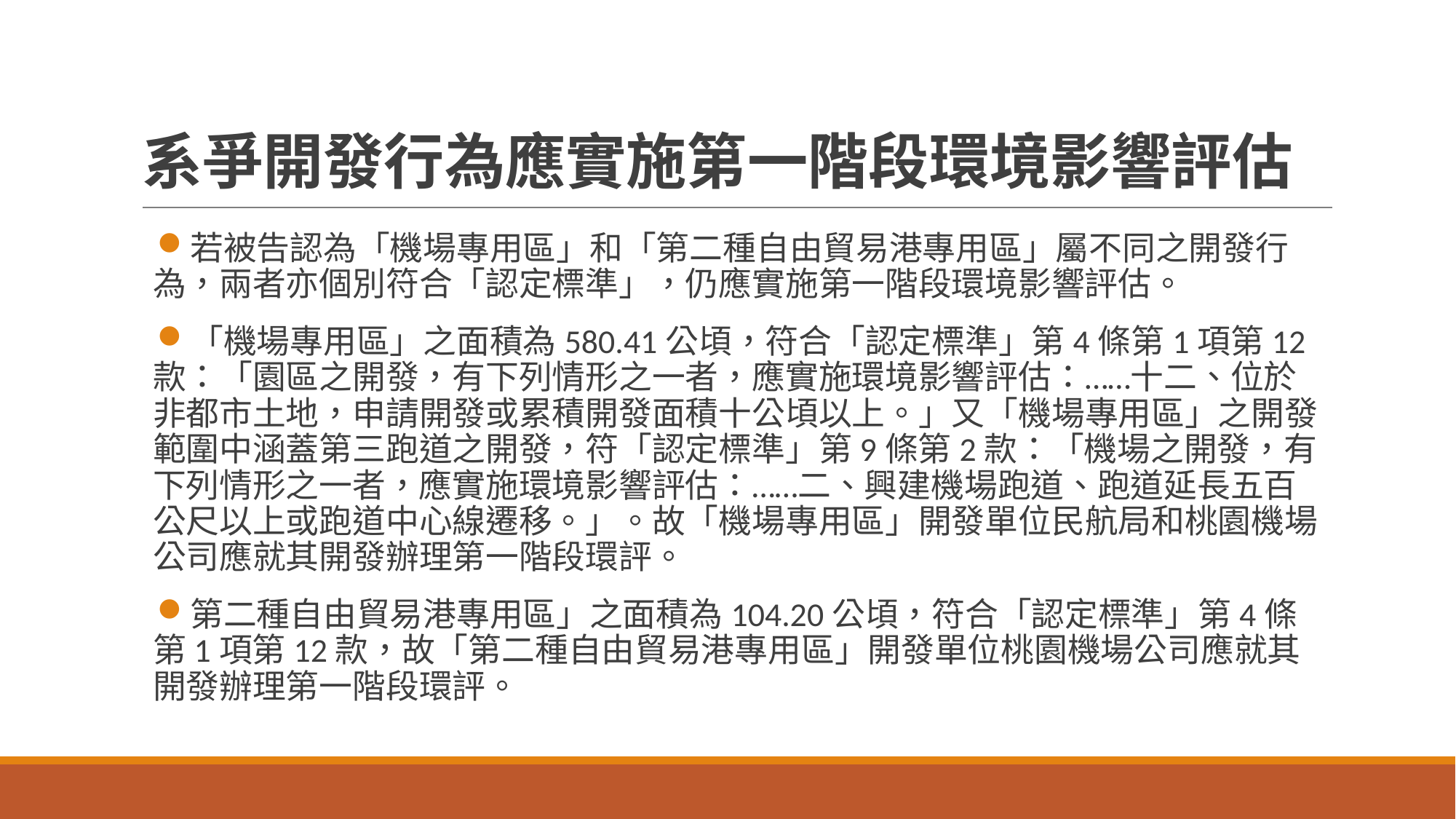

# 系爭開發行為應實施第一階段環境影響評估
若被告認為「機場專用區」和「第二種自由貿易港專用區」屬不同之開發行為，兩者亦個別符合「認定標準」，仍應實施第一階段環境影響評估。
「機場專用區」之面積為580.41公頃，符合「認定標準」第4條第1項第12款：「園區之開發，有下列情形之一者，應實施環境影響評估：……十二、位於非都市土地，申請開發或累積開發面積十公頃以上。」又「機場專用區」之開發範圍中涵蓋第三跑道之開發，符「認定標準」第9條第2款：「機場之開發，有下列情形之一者，應實施環境影響評估：……二、興建機場跑道、跑道延長五百公尺以上或跑道中心線遷移。」。故「機場專用區」開發單位民航局和桃園機場公司應就其開發辦理第一階段環評。
第二種自由貿易港專用區」之面積為104.20公頃，符合「認定標準」第4條第1項第12款，故「第二種自由貿易港專用區」開發單位桃園機場公司應就其開發辦理第一階段環評。